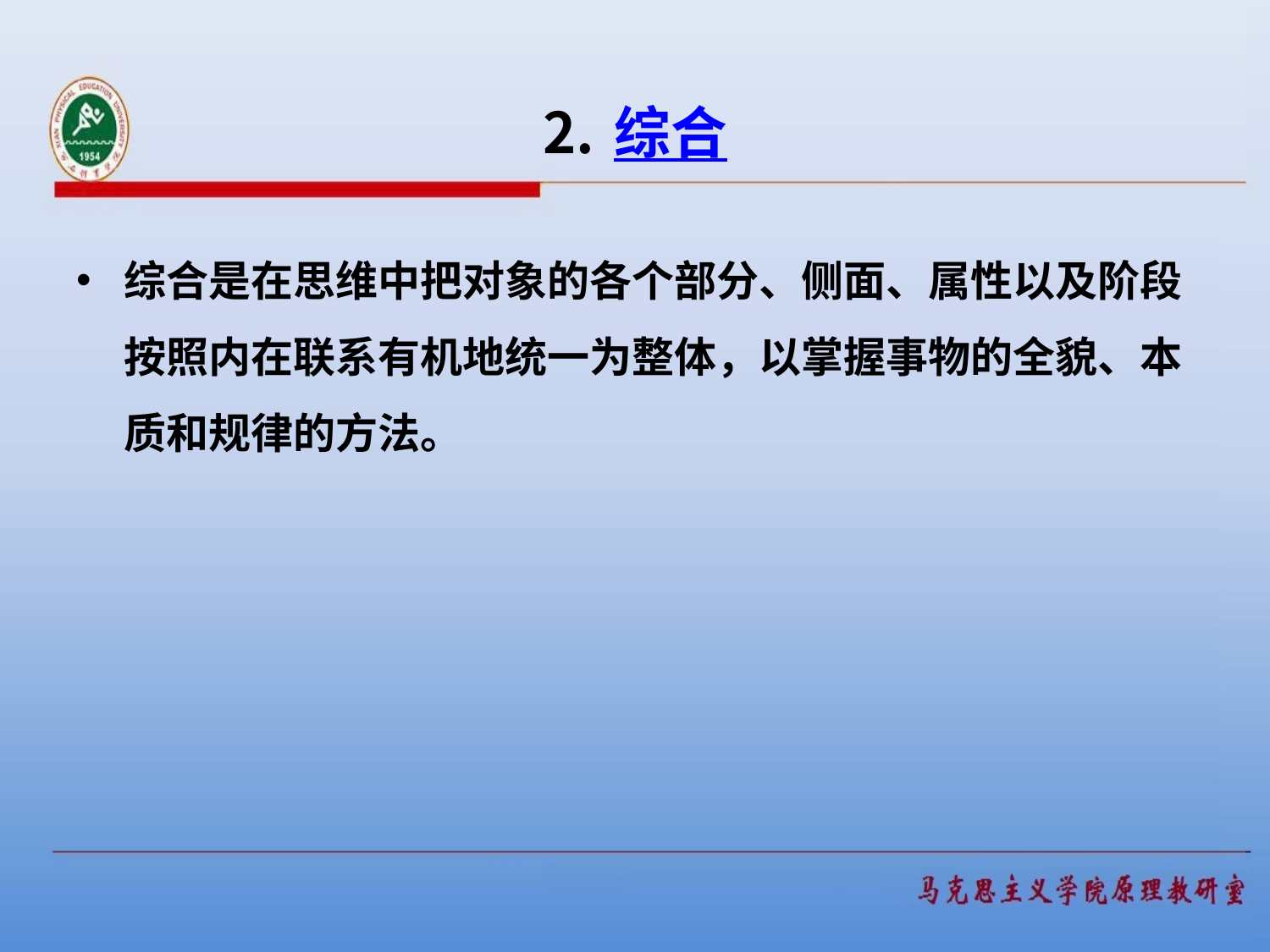

# 综合
综合是在思维中把对象的各个部分、侧面、属性以及阶段按照内在联系有机地统一为整体，以掌握事物的全貌、本质和规律的方法。